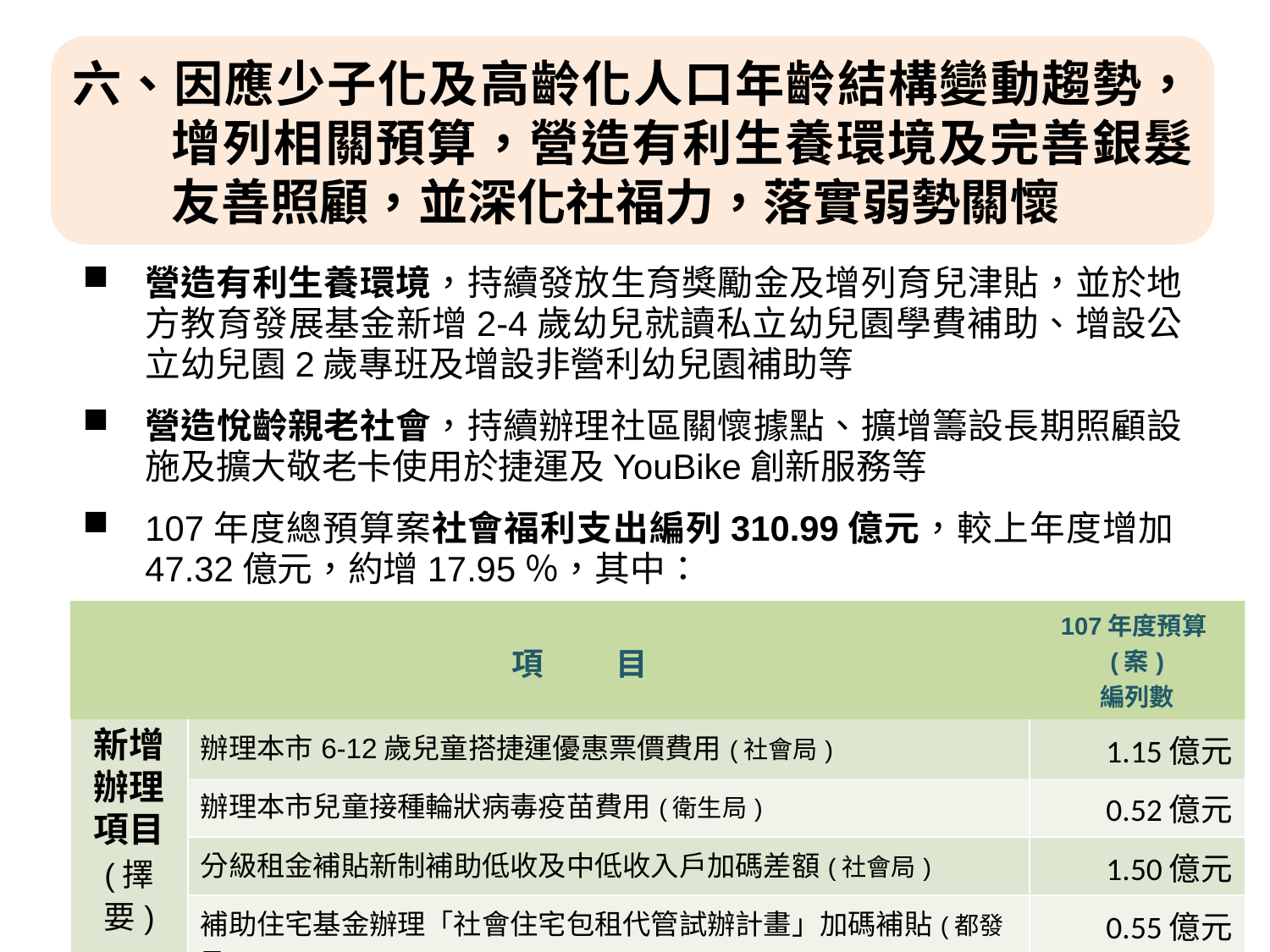

六、因應少子化及高齡化人口年齡結構變動趨勢，增列相關預算，營造有利生養環境及完善銀髮友善照顧，並深化社福力，落實弱勢關懷
營造有利生養環境，持續發放生育獎勵金及增列育兒津貼，並於地方教育發展基金新增2-4歲幼兒就讀私立幼兒園學費補助、增設公立幼兒園2歲專班及增設非營利幼兒園補助等
營造悅齡親老社會，持續辦理社區關懷據點、擴增籌設長期照顧設施及擴大敬老卡使用於捷運及YouBike創新服務等
107年度總預算案社會福利支出編列310.99億元，較上年度增加47.32億元，約增17.95％，其中：
| 項 目 |  | 107年度預算(案) 編列數 |
| --- | --- | --- |
| 新增 辦理 項目 (擇要) | 辦理本市6-12歲兒童搭捷運優惠票價費用(社會局) | 1.15億元 |
|  | 辦理本市兒童接種輪狀病毒疫苗費用(衛生局) | 0.52億元 |
|  | 分級租金補貼新制補助低收及中低收入戶加碼差額(社會局) | 1.50億元 |
|  | 補助住宅基金辦理「社會住宅包租代管試辦計畫」加碼補貼(都發局) | 0.55億元 |
15